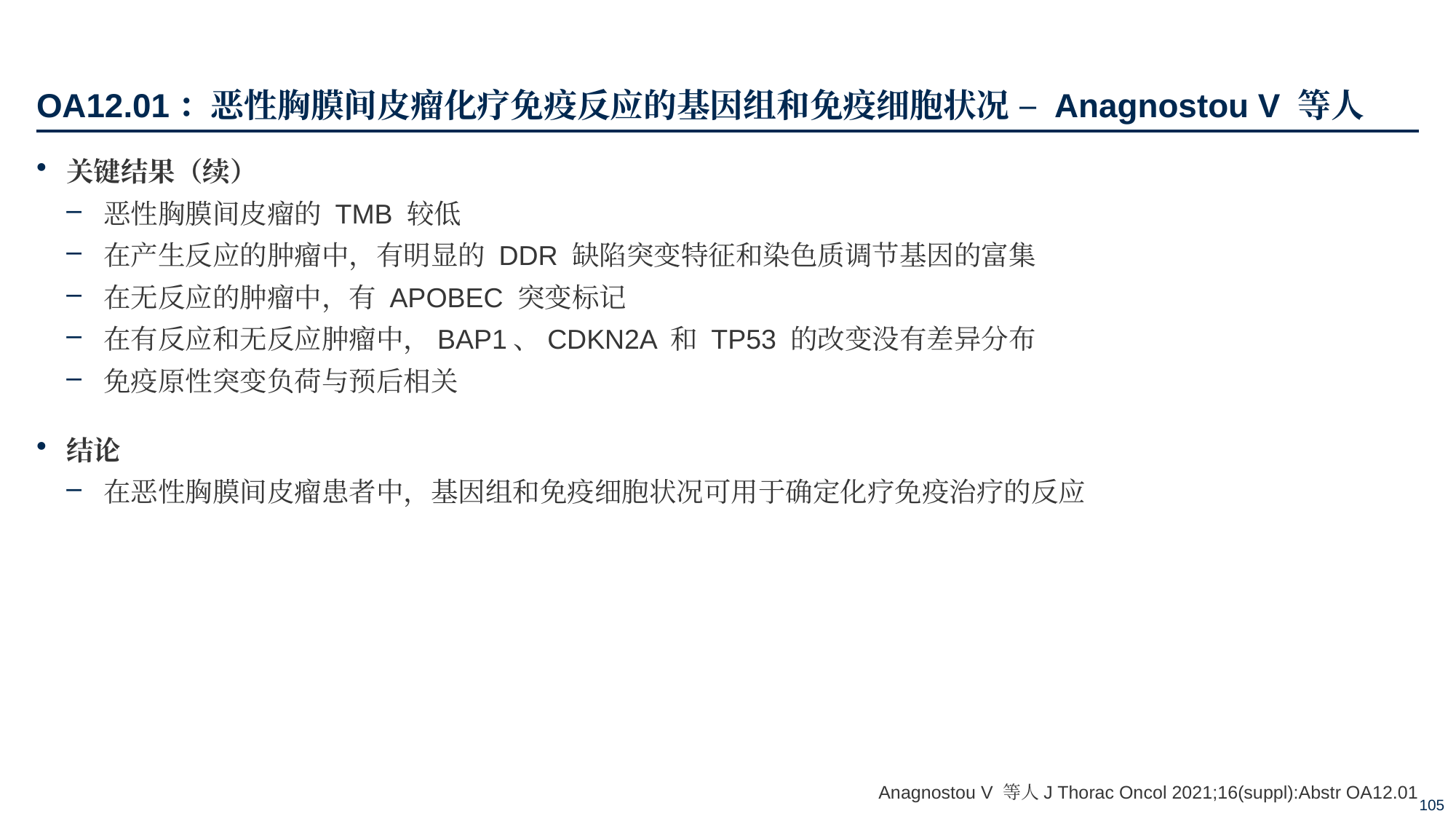

# OA12.01：恶性胸膜间皮瘤化疗免疫反应的基因组和免疫细胞状况 – Anagnostou V 等人
关键结果（续）
恶性胸膜间皮瘤的 TMB 较低
在产生反应的肿瘤中，有明显的 DDR 缺陷突变特征和染色质调节基因的富集
在无反应的肿瘤中，有 APOBEC 突变标记
在有反应和无反应肿瘤中，BAP1、CDKN2A 和 TP53 的改变没有差异分布
免疫原性突变负荷与预后相关
结论
在恶性胸膜间皮瘤患者中，基因组和免疫细胞状况可用于确定化疗免疫治疗的反应
Anagnostou V 等人J Thorac Oncol 2021;16(suppl):Abstr OA12.01